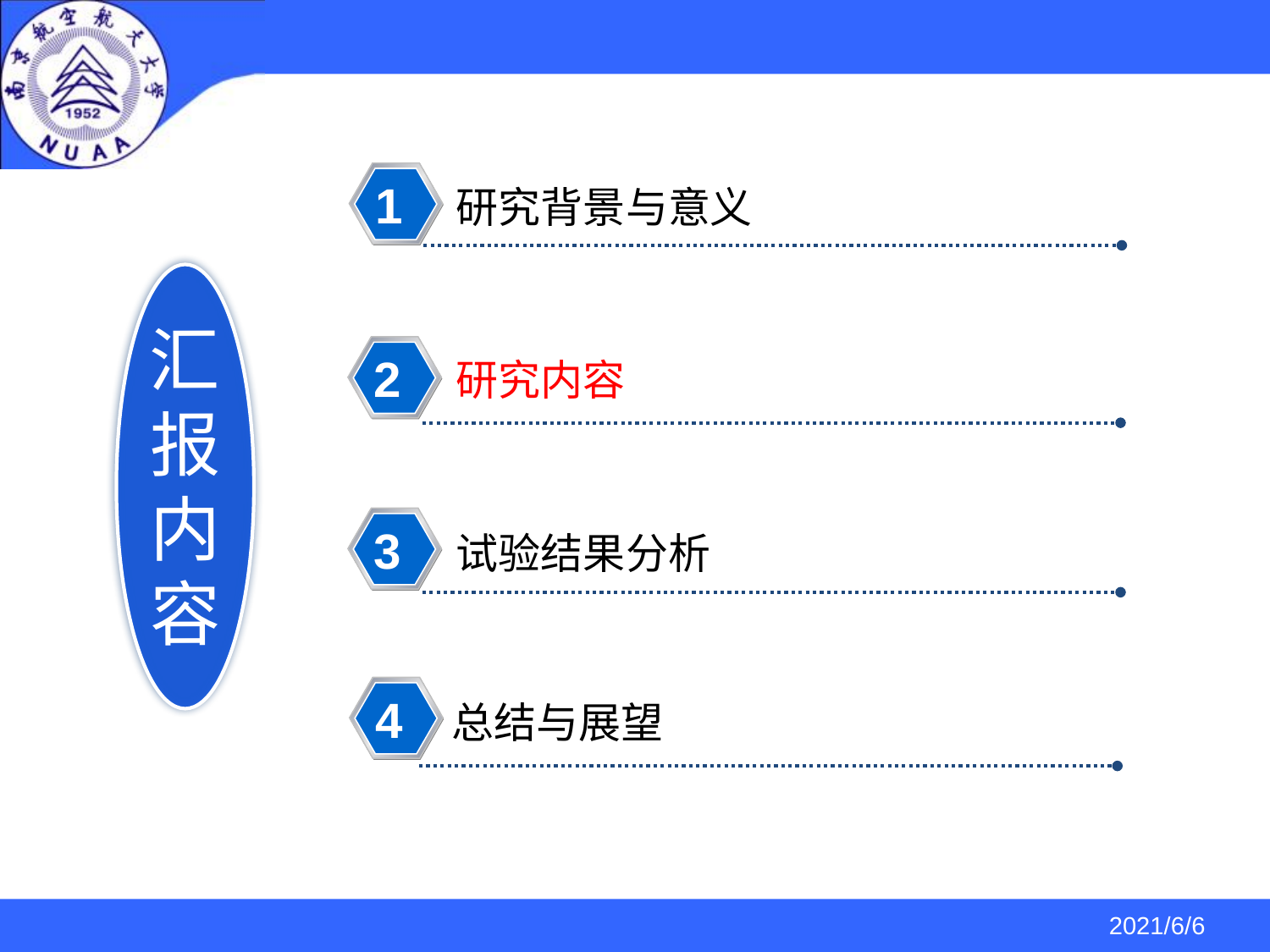

1
研究背景与意义

2
研究内容

汇报内容

3
试验结果分析

4
总结与展望

南京航空航天大学智能诊断与专家系统研究室               http://ides.nuaa.edu.cn

2021/6/6